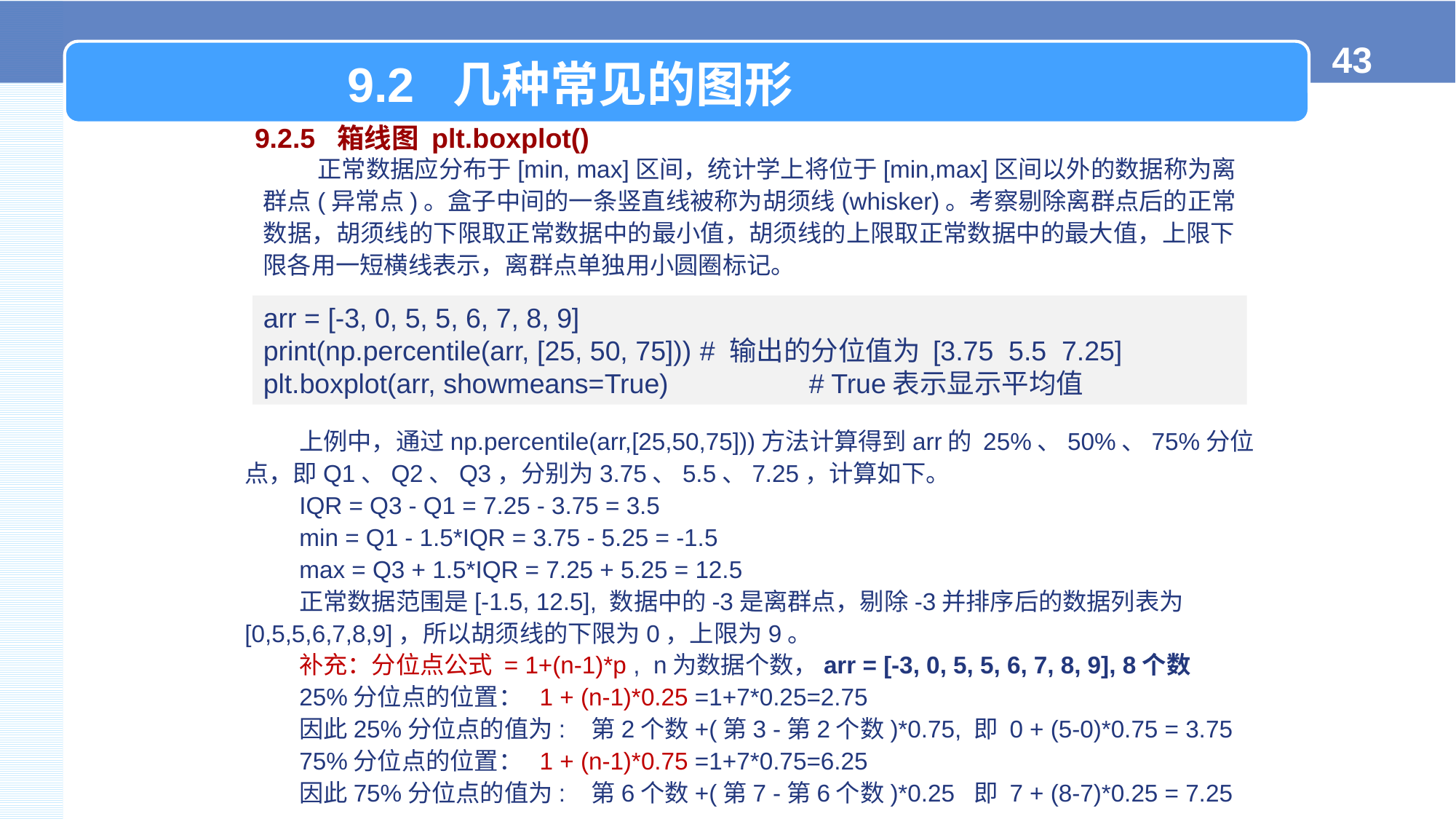

9.2  几种常见的图形
9.2.5  箱线图 plt.boxplot()

正常数据应分布于[min, max]区间，统计学上将位于[min,max]区间以外的数据称为离群点(异常点)。盒子中间的一条竖直线被称为胡须线(whisker)。考察剔除离群点后的正常数据，胡须线的下限取正常数据中的最小值，胡须线的上限取正常数据中的最大值，上限下限各用一短横线表示，离群点单独用小圆圈标记。
arr = [-3, 0, 5, 5, 6, 7, 8, 9]
print(np.percentile(arr, [25, 50, 75])) 	# 输出的分位值为 [3.75  5.5  7.25]
plt.boxplot(arr, showmeans=True)   		# True表示显示平均值
上例中，通过np.percentile(arr,[25,50,75]))方法计算得到arr的 25%、50%、75%分位点，即Q1、Q2、Q3，分别为3.75、5.5、7.25，计算如下。
IQR = Q3 - Q1 = 7.25 - 3.75 = 3.5
min = Q1 - 1.5*IQR = 3.75 - 5.25 = -1.5
max = Q3 + 1.5*IQR = 7.25 + 5.25 = 12.5
正常数据范围是[-1.5, 12.5], 数据中的-3是离群点，剔除-3并排序后的数据列表为[0,5,5,6,7,8,9]，所以胡须线的下限为0，上限为9。
补充：分位点公式 = 1+(n-1)*p ,  n为数据个数，arr = [-3, 0, 5, 5, 6, 7, 8, 9], 8个数
25%分位点的位置：  1 + (n-1)*0.25 =1+7*0.25=2.75
因此25%分位点的值为:   第2个数+(第3 -第2个数)*0.75, 即 0 + (5-0)*0.75 = 3.75
75%分位点的位置：  1 + (n-1)*0.75 =1+7*0.75=6.25
因此75%分位点的值为:   第6个数+(第7 -第6个数)*0.25  即 7 + (8-7)*0.25 = 7.25